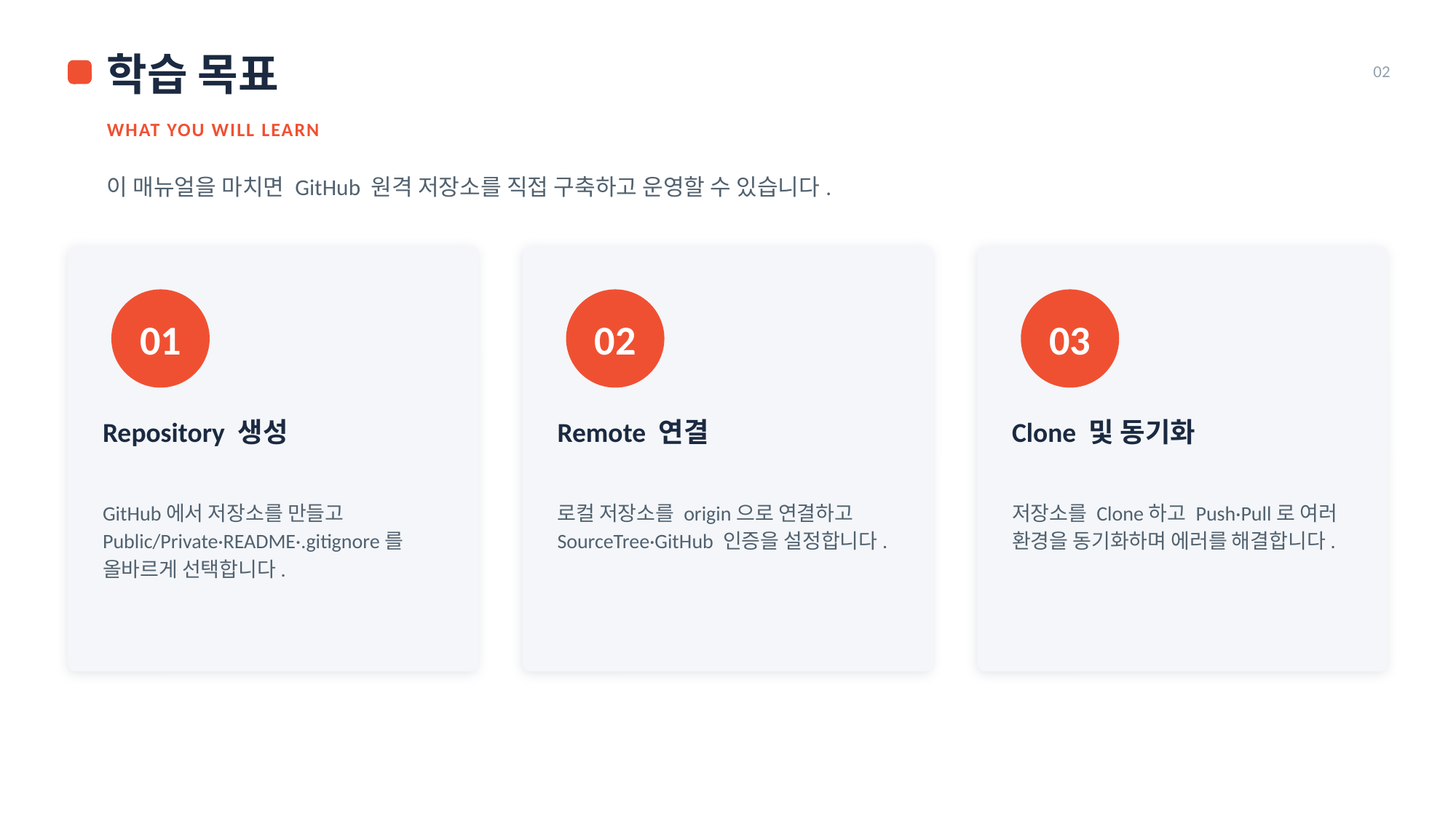

학습 목표
02

WHAT YOU WILL LEARN
이 매뉴얼을 마치면 GitHub 원격 저장소를 직접 구축하고 운영할 수 있습니다.

01

02

03
Repository 생성
Remote 연결
Clone 및 동기화
GitHub에서 저장소를 만들고 Public/Private·README·.gitignore를 올바르게 선택합니다.
로컬 저장소를 origin으로 연결하고 SourceTree·GitHub 인증을 설정합니다.
저장소를 Clone하고 Push·Pull로 여러 환경을 동기화하며 에러를 해결합니다.